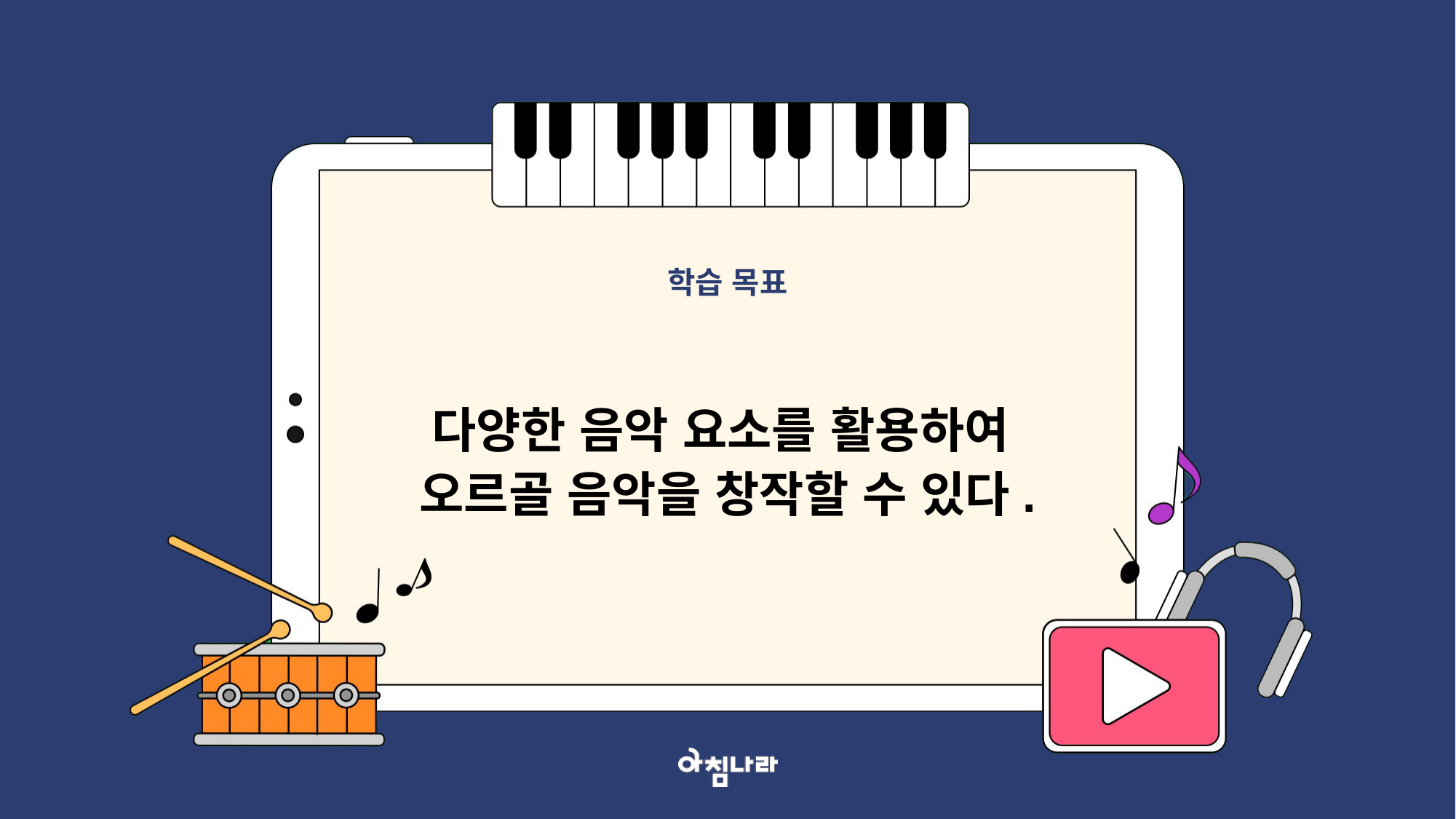

학습 목표
다양한 음악 요소를 활용하여
오르골 음악을 창작할 수 있다.